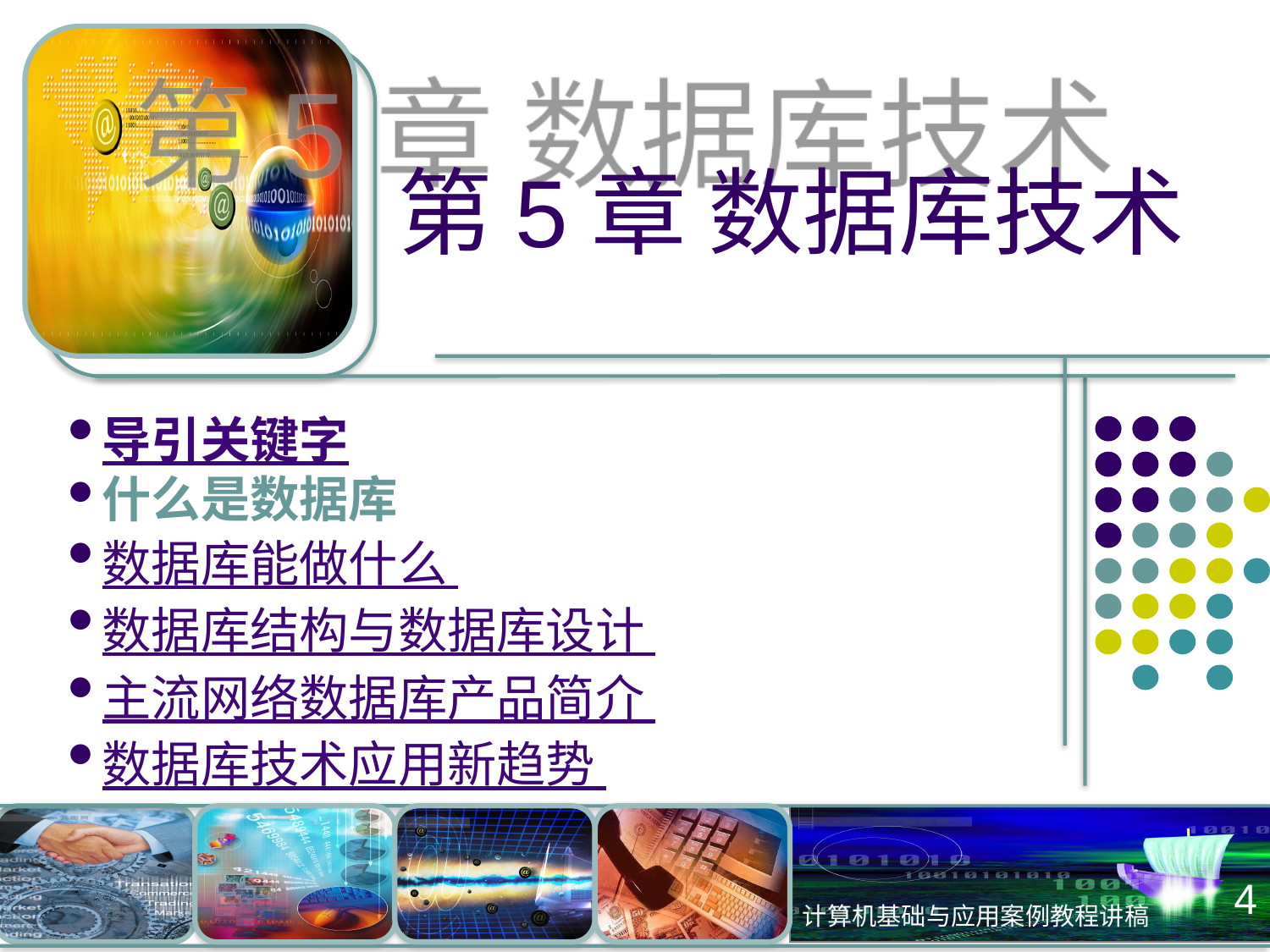

第5章 数据库技术
导引关键字
什么是数据库
数据库能做什么
数据库结构与数据库设计
主流网络数据库产品简介
数据库技术应用新趋势
4